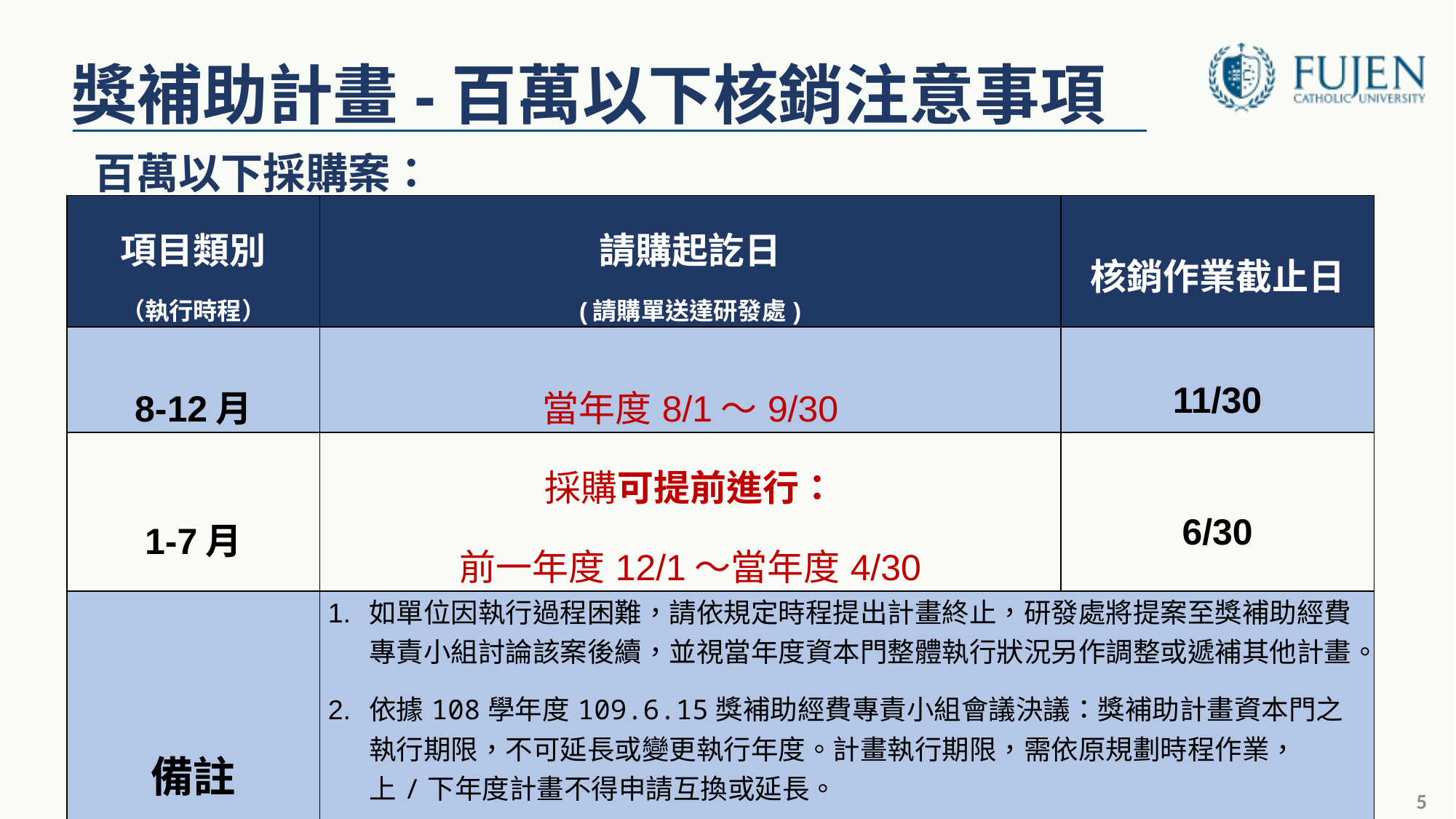

# 獎補助計畫-百萬以下核銷注意事項
百萬以下採購案：
| 項目類別 （執行時程） | 請購起訖日 (請購單送達研發處) | 核銷作業截止日 |
| --- | --- | --- |
| 8-12月 | 當年度8/1〜9/30 | 11/30 |
| 1-7月 | 採購可提前進行： 前一年度12/1〜當年度4/30 | 6/30 |
| 備註 | 如單位因執行過程困難，請依規定時程提出計畫終止，研發處將提案至獎補助經費專責小組討論該案後續，並視當年度資本門整體執行狀況另作調整或遞補其他計畫。 依據108學年度109.6.15獎補助經費專責小組會議決議：獎補助計畫資本門之執行期限，不可延長或變更執行年度。計畫執行期限，需依原規劃時程作業，上/下年度計畫不得申請互換或延長。 未妥善執行獎補助經費之單位，如再提出計畫申請，將從嚴審查；申請通過後未執行完成，研發處將提案至獎補助經費專責小組討論後予以停權1年，不可申請補助。 |  |
5